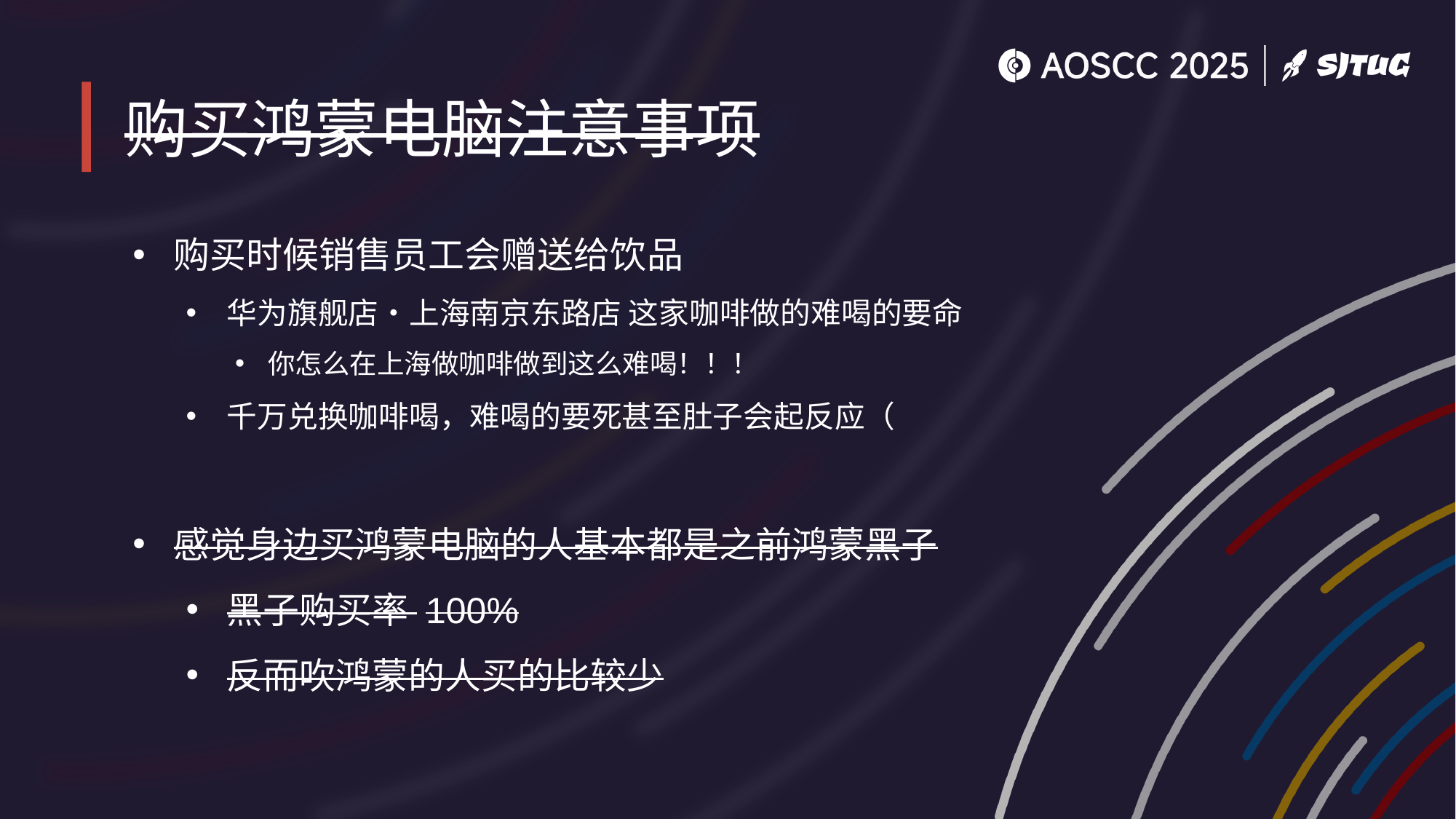

# 购买鸿蒙电脑注意事项
购买时候销售员工会赠送给饮品
华为旗舰店•上海南京东路店 这家咖啡做的难喝的要命
你怎么在上海做咖啡做到这么难喝！！！
千万兑换咖啡喝，难喝的要死甚至肚子会起反应（

感觉身边买鸿蒙电脑的人基本都是之前鸿蒙黑子
黑子购买率 100%
反而吹鸿蒙的人买的比较少